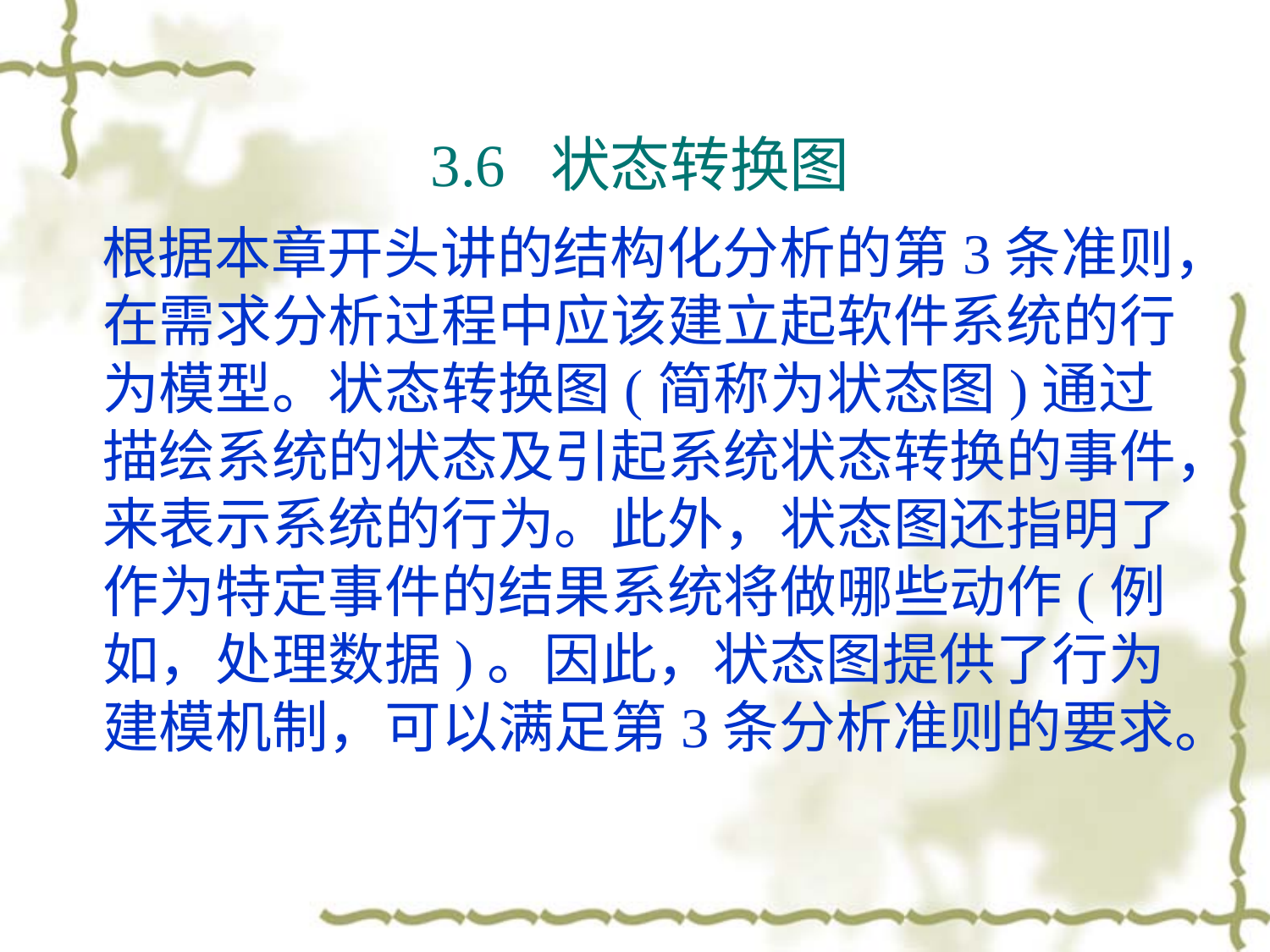

# 3.6  状态转换图
根据本章开头讲的结构化分析的第3条准则，在需求分析过程中应该建立起软件系统的行为模型。状态转换图(简称为状态图)通过描绘系统的状态及引起系统状态转换的事件，来表示系统的行为。此外，状态图还指明了作为特定事件的结果系统将做哪些动作(例如，处理数据)。因此，状态图提供了行为建模机制，可以满足第3条分析准则的要求。